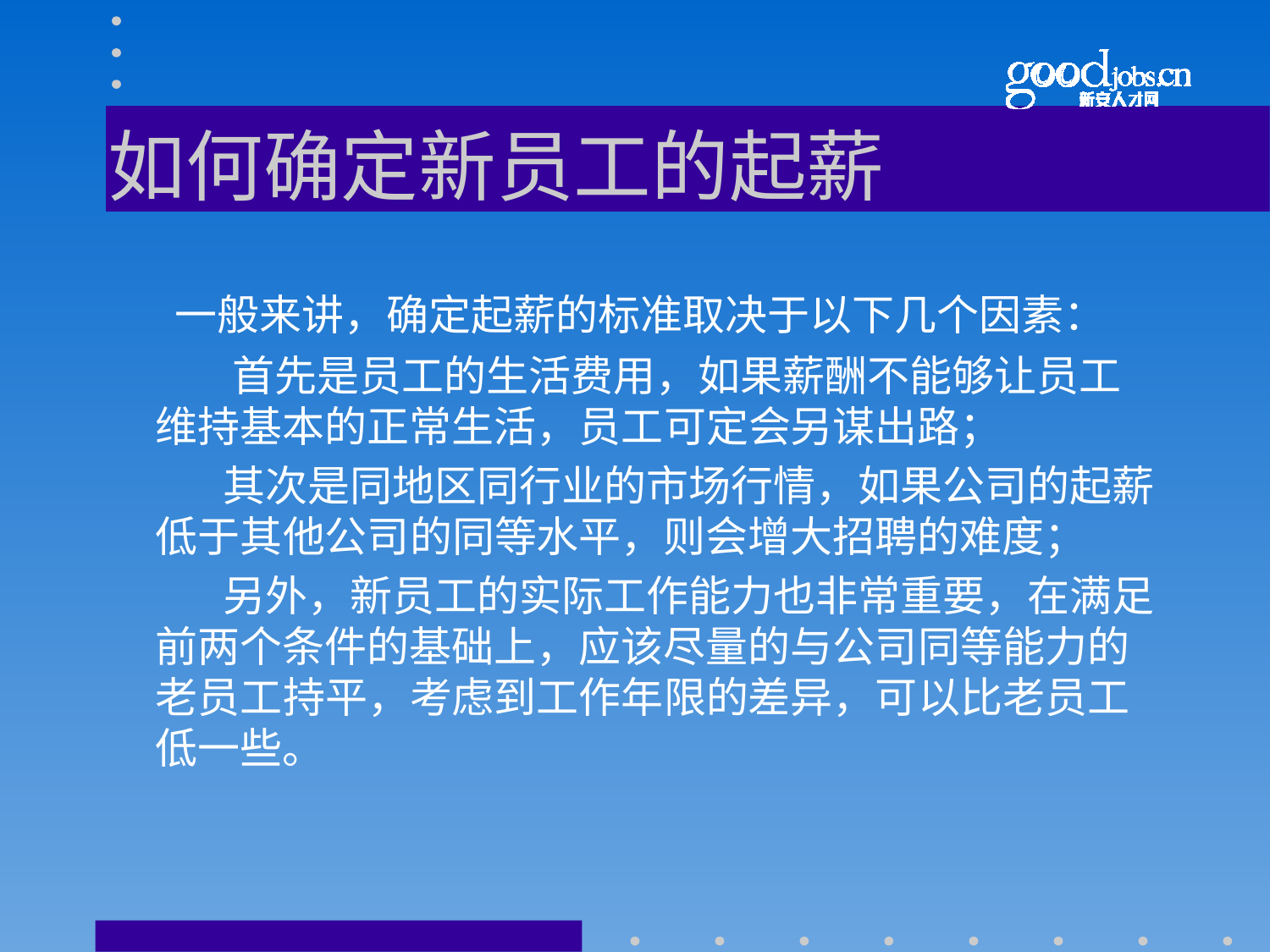

# 如何确定新员工的起薪
     一般来讲，确定起薪的标准取决于以下几个因素：
            首先是员工的生活费用，如果薪酬不能够让员工维持基本的正常生活，员工可定会另谋出路；
           其次是同地区同行业的市场行情，如果公司的起薪低于其他公司的同等水平，则会增大招聘的难度；
           另外，新员工的实际工作能力也非常重要，在满足前两个条件的基础上，应该尽量的与公司同等能力的老员工持平，考虑到工作年限的差异，可以比老员工低一些。